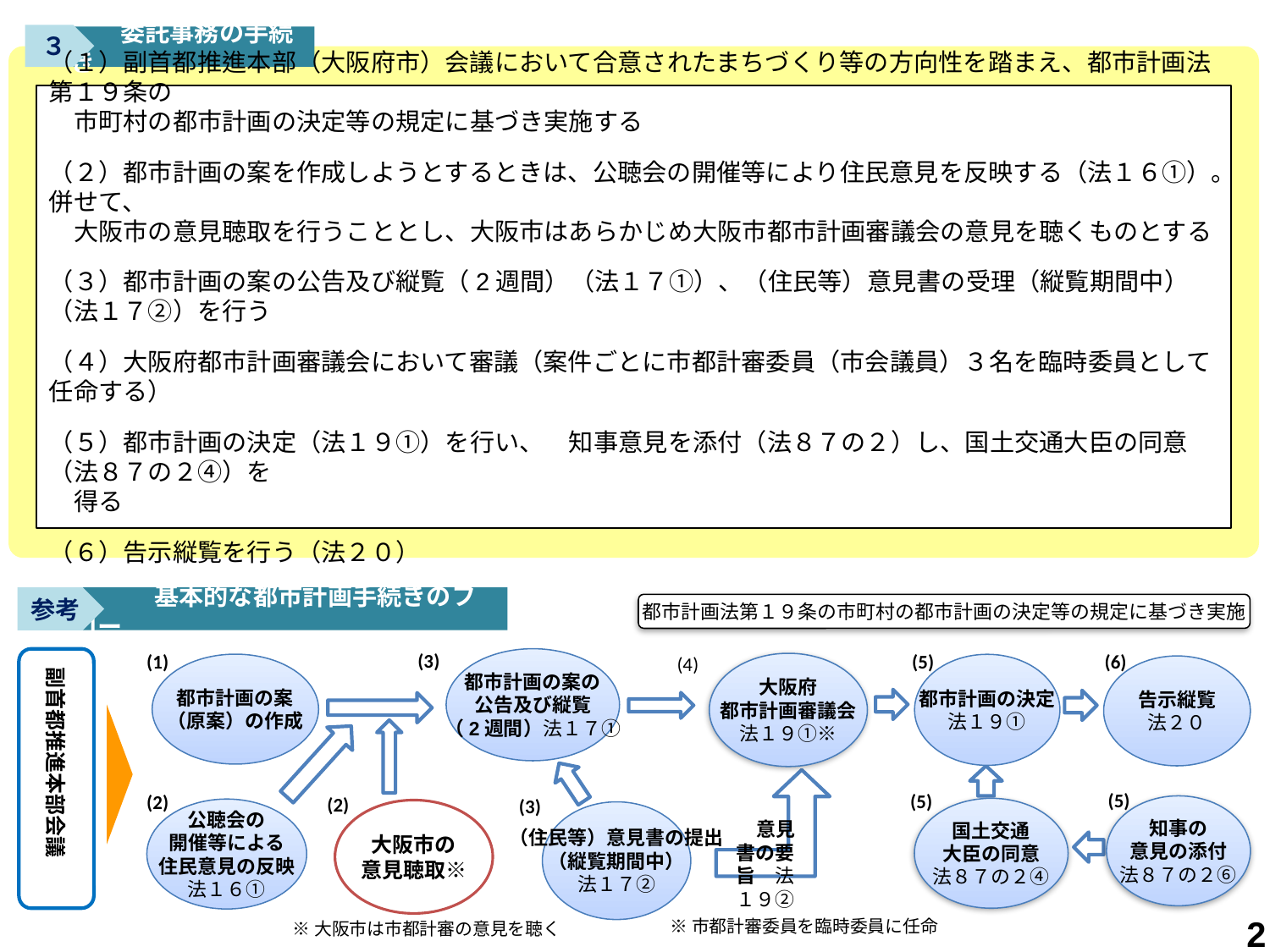

３
　　委託事務の手続き

（１）副首都推進本部（大阪府市）会議において合意されたまちづくり等の方向性を踏まえ、都市計画法第１９条の
　市町村の都市計画の決定等の規定に基づき実施する

（２）都市計画の案を作成しようとするときは、公聴会の開催等により住民意見を反映する（法１６①）。併せて、
　大阪市の意見聴取を行うこととし、大阪市はあらかじめ大阪市都市計画審議会の意見を聴くものとする

（３）都市計画の案の公告及び縦覧（2週間）（法１７①）、（住民等）意見書の受理（縦覧期間中）（法１７②）を行う

（４）大阪府都市計画審議会において審議（案件ごとに市都計審委員（市会議員）３名を臨時委員として任命する）

（５）都市計画の決定（法１９①）を行い、　知事意見を添付（法８７の２）し、国土交通大臣の同意（法８７の２④）を
　得る

（６）告示縦覧を行う（法２０）

　　　基本的な都市計画手続きのフロー
参考
都市計画法第１９条の市町村の都市計画の決定等の規定に基づき実施
(3)
(1)
(5)
(6)
(4)
副首都推進本部会議
都市計画の案の
公告及び縦覧
（2週間）法１７①
大阪府
都市計画審議会
法１９①※
都市計画の案
（原案）の作成
都市計画の決定
法１９①
告示縦覧
法２０

　意見書の要旨　法１９②
(5)
(5)
(2)
(2)
(3)
知事の
意見の添付
法８７の２⑥
国土交通
大臣の同意
法８７の２④
公聴会の
開催等による
住民意見の反映
法１６①
大阪市の
意見聴取※
（住民等）意見書の提出
（縦覧期間中）
法１７②

 2
※市都計審委員を臨時委員に任命
※大阪市は市都計審の意見を聴く